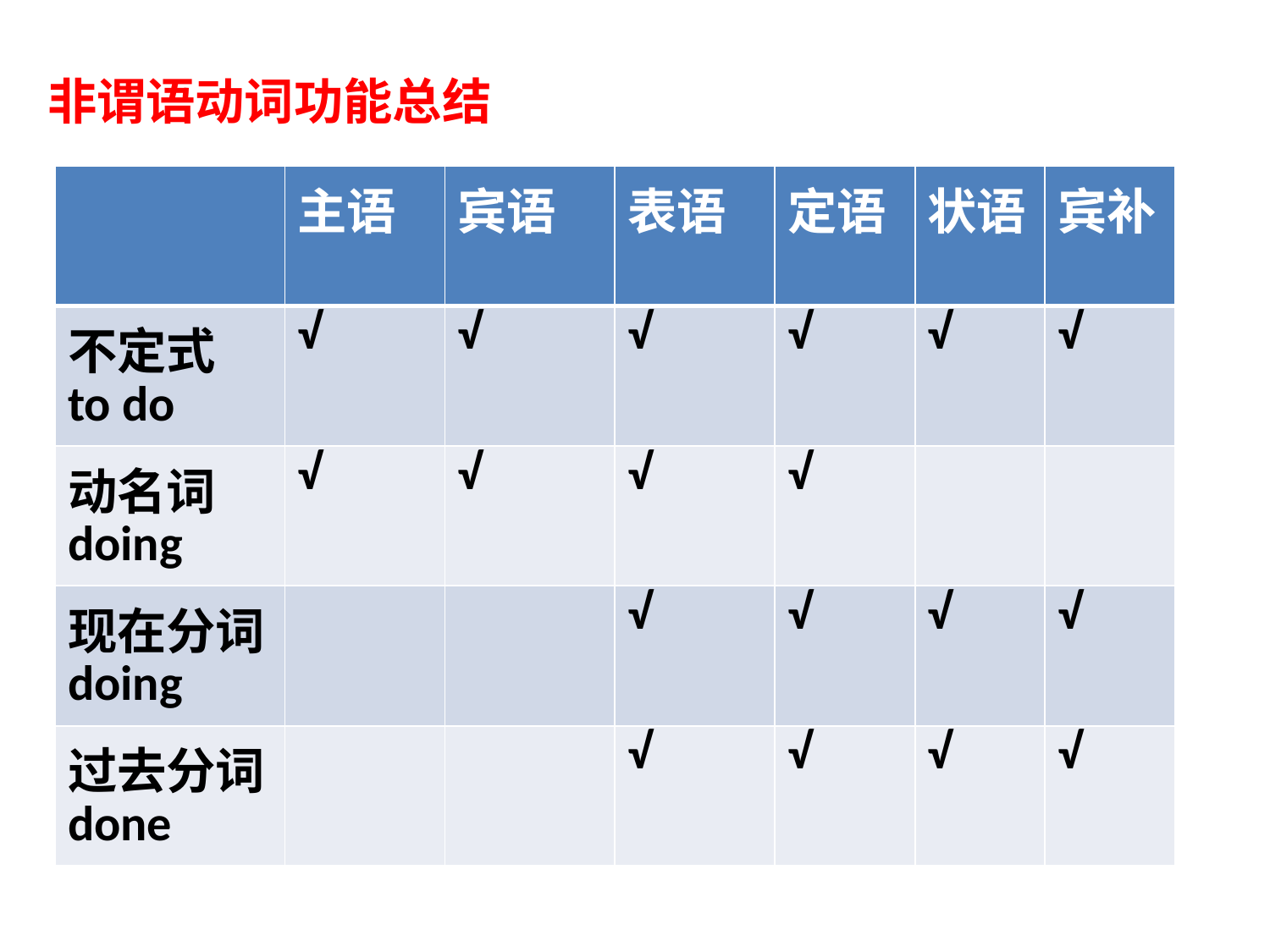

非谓语动词功能总结

|  | 主语 | 宾语 | 表语 | 定语 | 状语 | 宾补 |
| --- | --- | --- | --- | --- | --- | --- |
| 不定式 to do | √ | √ | √ | √ | √ | √ |
| 动名词doing | √ | √ | √ | √ |  |  |
| 现在分词doing |  |  | √ | √ | √ | √ |
| 过去分词done |  |  | √ | √ | √ | √ |